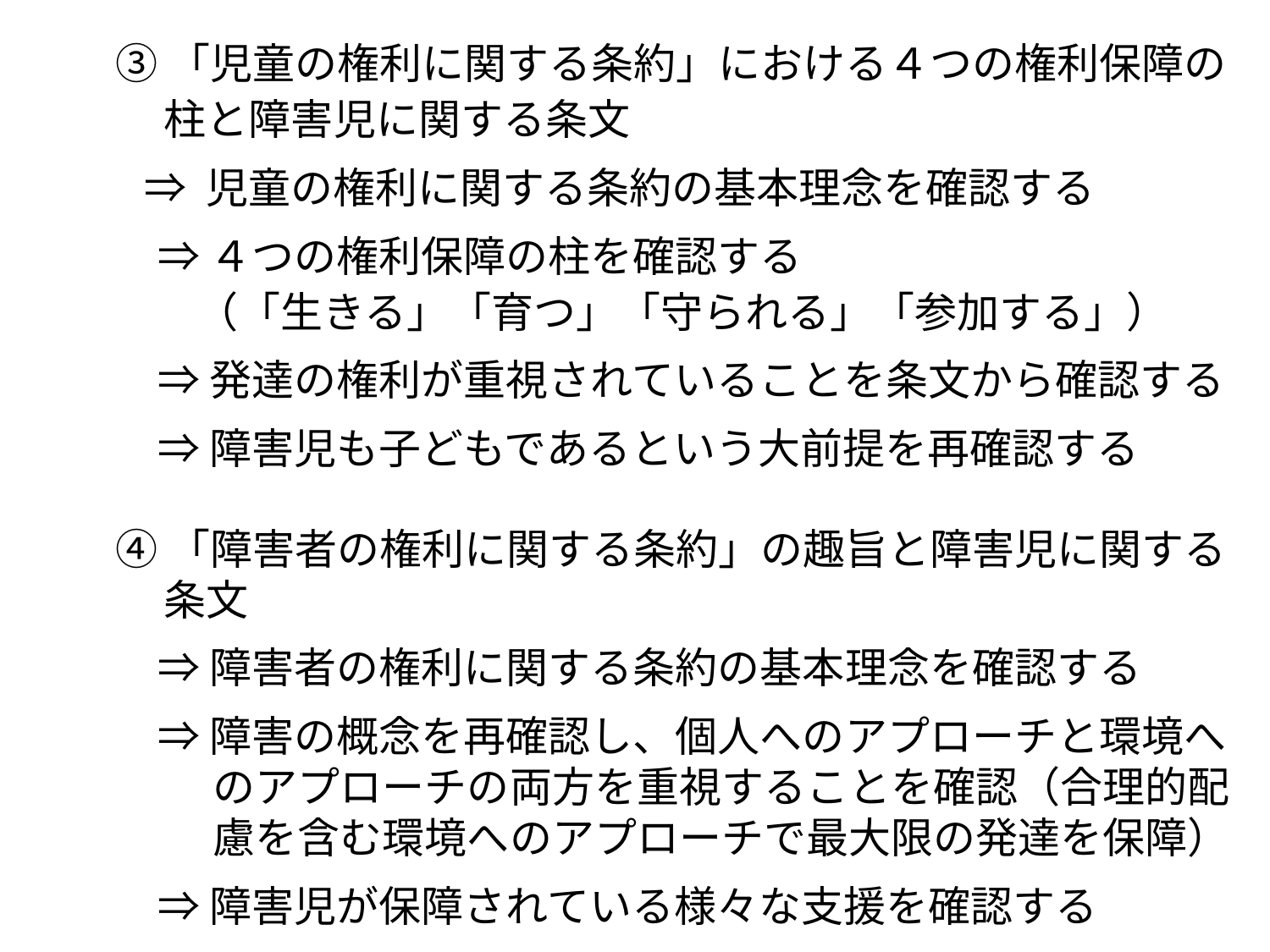

③「児童の権利に関する条約」における４つの権利保障の柱と障害児に関する条文
   ⇒ 児童の権利に関する条約の基本理念を確認する
　⇒ ４つの権利保障の柱を確認する
　    （「生きる」「育つ」「守られる」「参加する」）
　⇒ 発達の権利が重視されていることを条文から確認する
　⇒ 障害児も子どもであるという大前提を再確認する
④「障害者の権利に関する条約」の趣旨と障害児に関する条文
　⇒ 障害者の権利に関する条約の基本理念を確認する
　⇒ 障害の概念を再確認し、個人へのアプローチと環境へのアプローチの両方を重視することを確認（合理的配慮を含む環境へのアプローチで最大限の発達を保障）
　⇒ 障害児が保障されている様々な支援を確認する